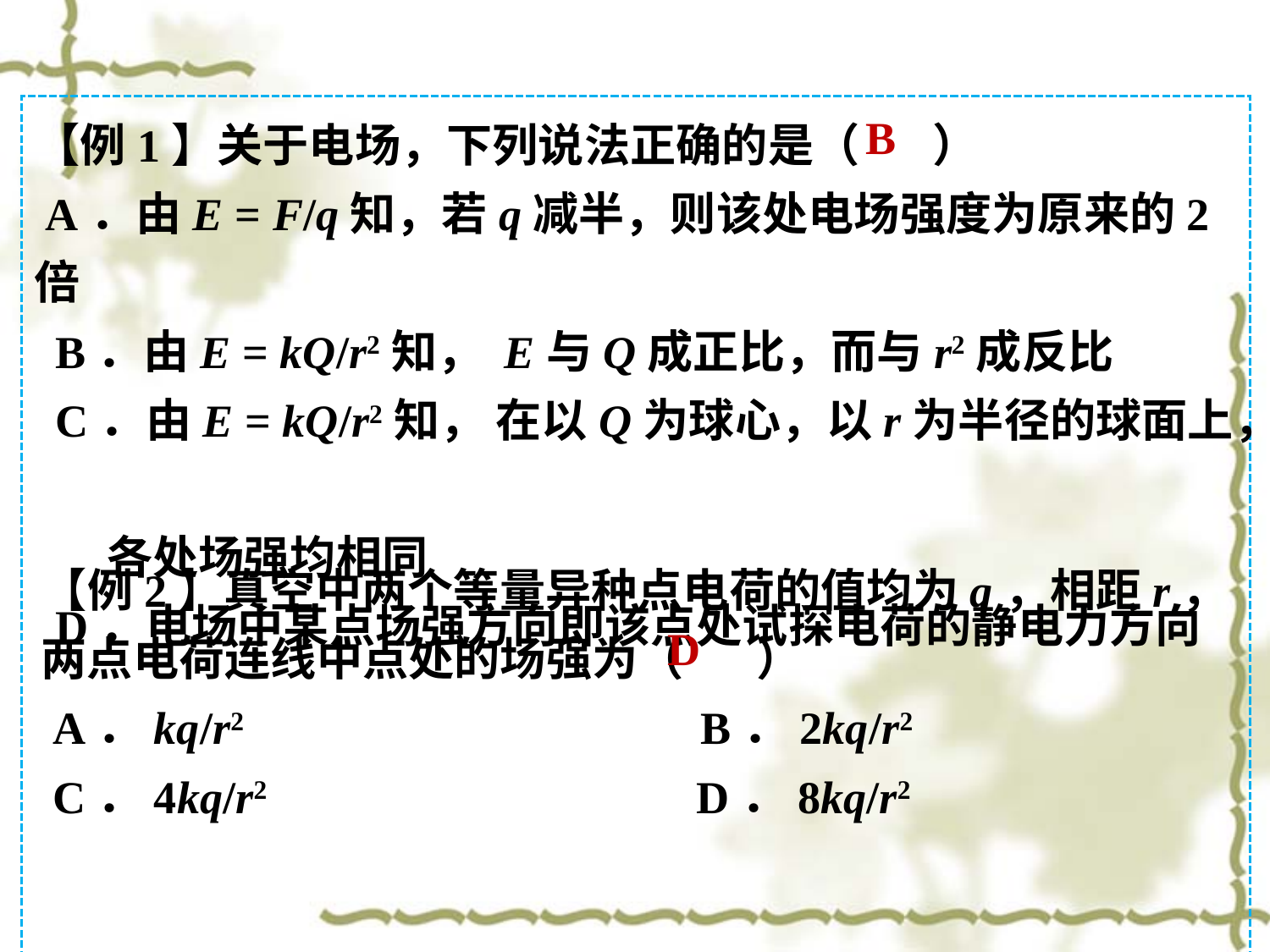

【例1】关于电场，下列说法正确的是（       ）
 A．由E = F/q知，若q减半，则该处电场强度为原来的2倍
 B．由E = kQ/r2知， E与Q成正比，而与r2成反比
 C．由E = kQ/r2知， 在以Q为球心，以r为半径的球面上，
       各处场强均相同
 D．电场中某点场强方向即该点处试探电荷的静电力方向

B
【例2】真空中两个等量异种点电荷的值均为q，相距r，两点电荷连线中点处的场强为（       ）
 A．kq/r2                                        B．2kq/r2
 C．4kq/r2                                      D．8kq/r2
D